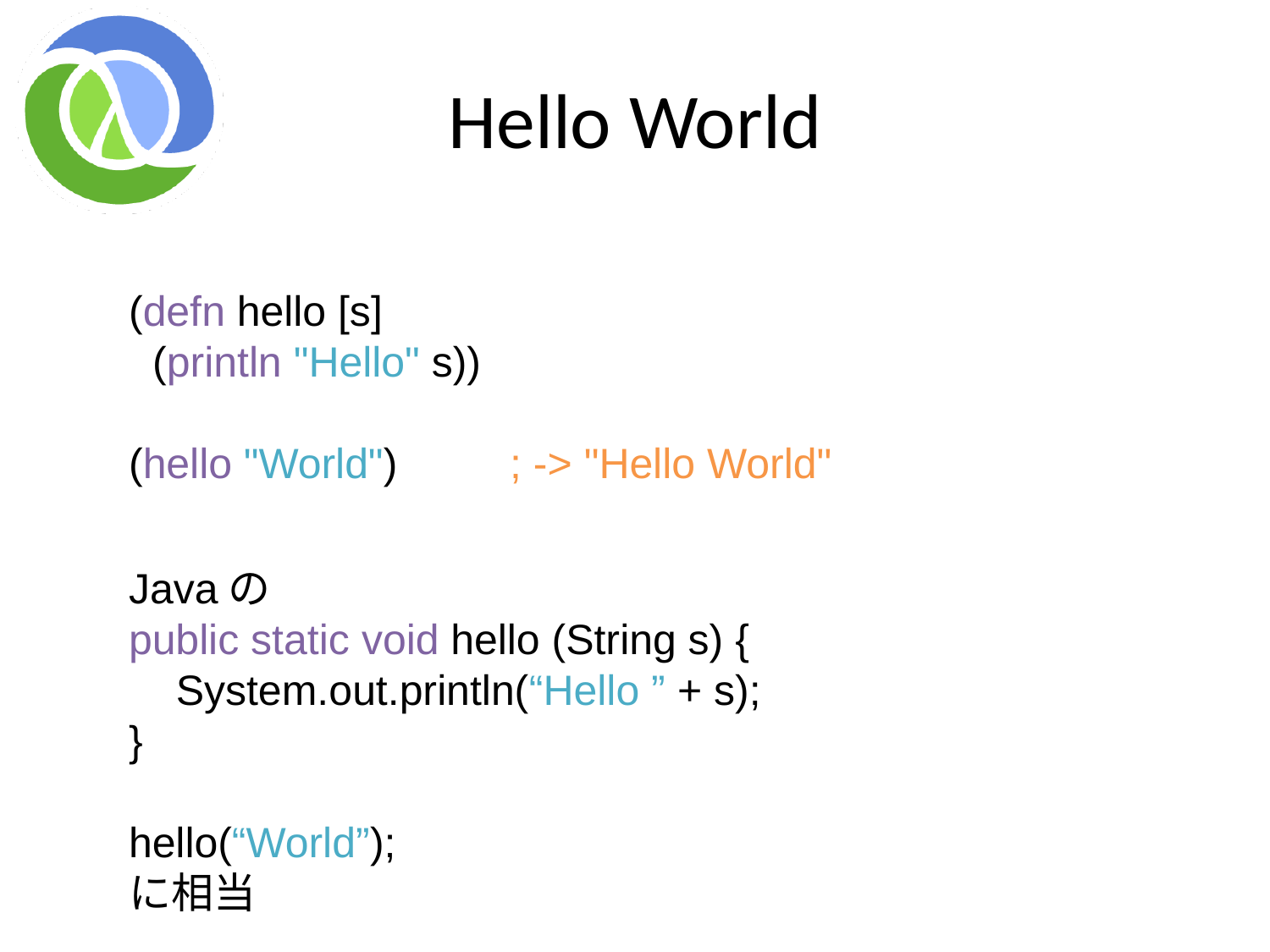

# Hello World
(defn hello [s]
  (println "Hello" s))

(hello "World")	; -> "Hello World"
Javaの
public static void hello (String s) {
    System.out.println(“Hello ” + s);
}

hello(“World”);
に相当